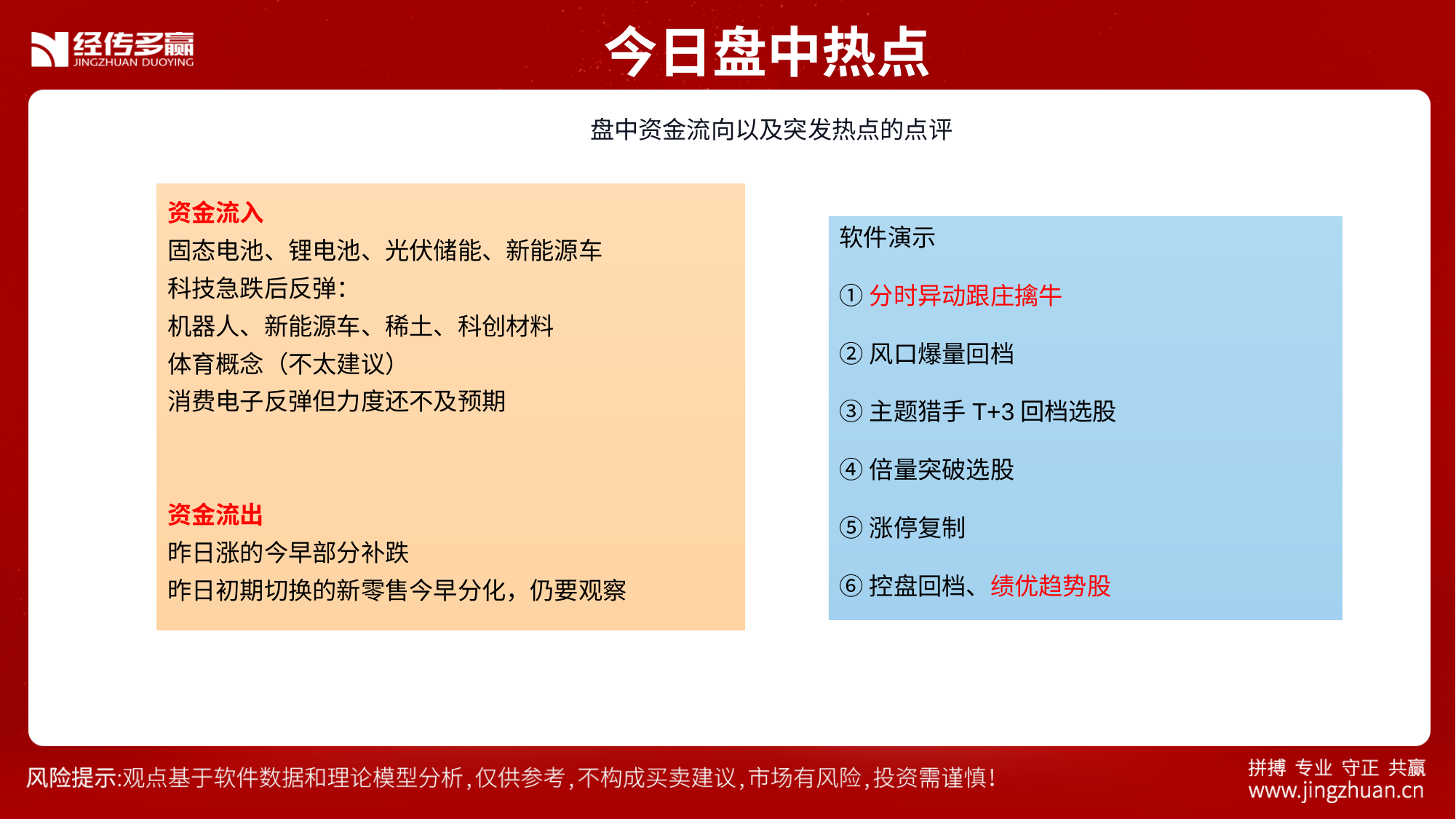

今日盘中热点
          盘中资金流向以及突发热点的点评

资金流入
固态电池、锂电池、光伏储能、新能源车
科技急跌后反弹：
机器人、新能源车、稀土、科创材料
体育概念（不太建议）
消费电子反弹但力度还不及预期

资金流出
昨日涨的今早部分补跌
昨日初期切换的新零售今早分化，仍要观察

软件演示

①分时异动跟庄擒牛

②风口爆量回档

③主题猎手T+3回档选股

④倍量突破选股

⑤涨停复制

⑥控盘回档、绩优趋势股